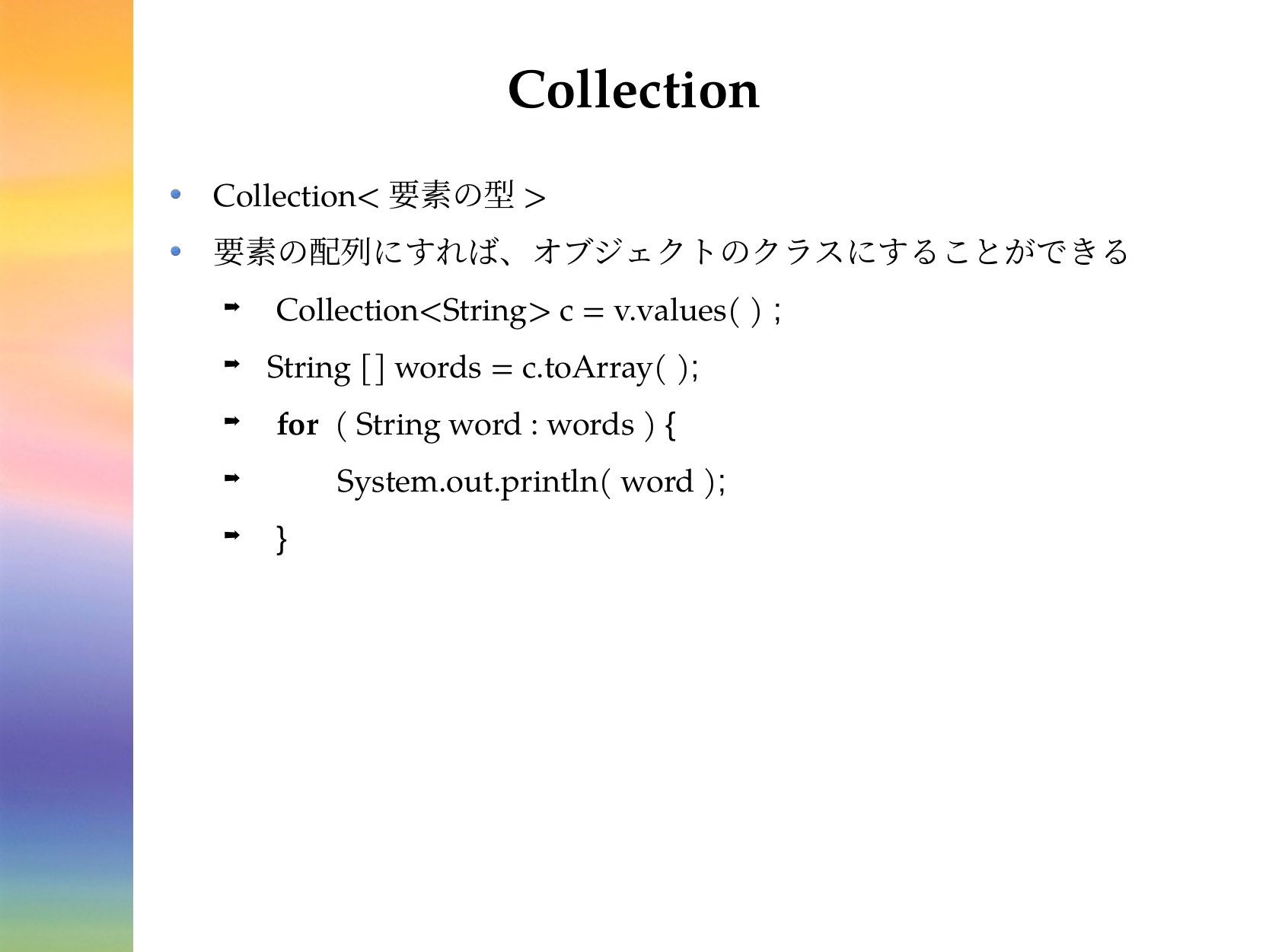

# Collection
Collection<要素の型>
要素の配列にすれば、オブジェクトのクラスにすることができる
 Collection<String> c = v.values( ) ;
String [] words = c.toArray( );
 for  ( String word : words ) {
        System.out.println( word );
 }